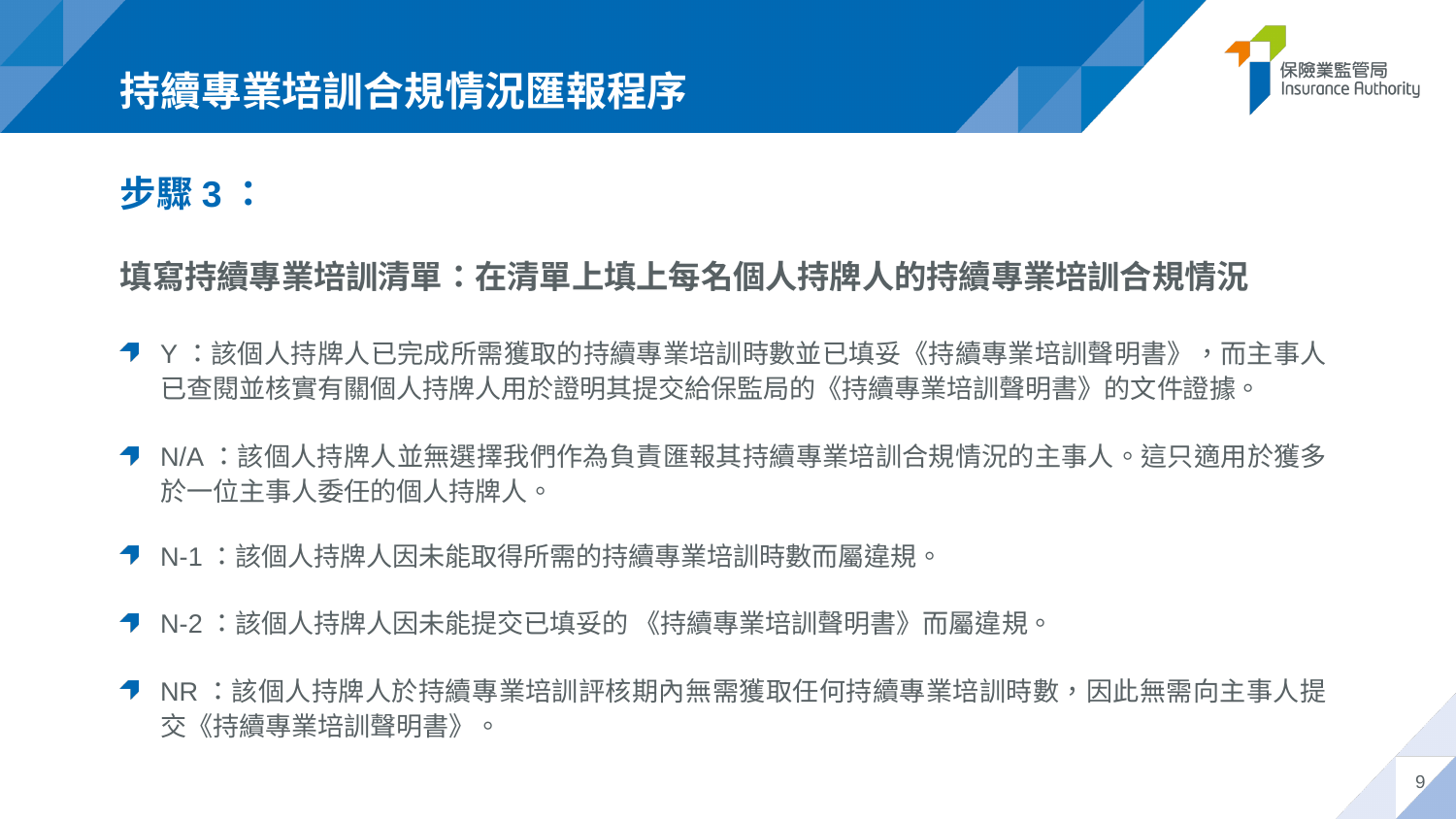

# 持續專業培訓合規情況匯報程序
步驟3：
填寫持續專業培訓清單：在清單上填上每名個人持牌人的持續專業培訓合規情況
Y：該個人持牌人已完成所需獲取的持續專業培訓時數並已填妥《持續專業培訓聲明書》，而主事人已查閱並核實有關個人持牌人用於證明其提交給保監局的《持續專業培訓聲明書》的文件證據。
N/A：該個人持牌人並無選擇我們作為負責匯報其持續專業培訓合規情況的主事人。這只適用於獲多於一位主事人委任的個人持牌人。
N-1：該個人持牌人因未能取得所需的持續專業培訓時數而屬違規。
N-2：該個人持牌人因未能提交已填妥的 《持續專業培訓聲明書》而屬違規。
NR：該個人持牌人於持續專業培訓評核期內無需獲取任何持續專業培訓時數，因此無需向主事人提交《持續專業培訓聲明書》。
9